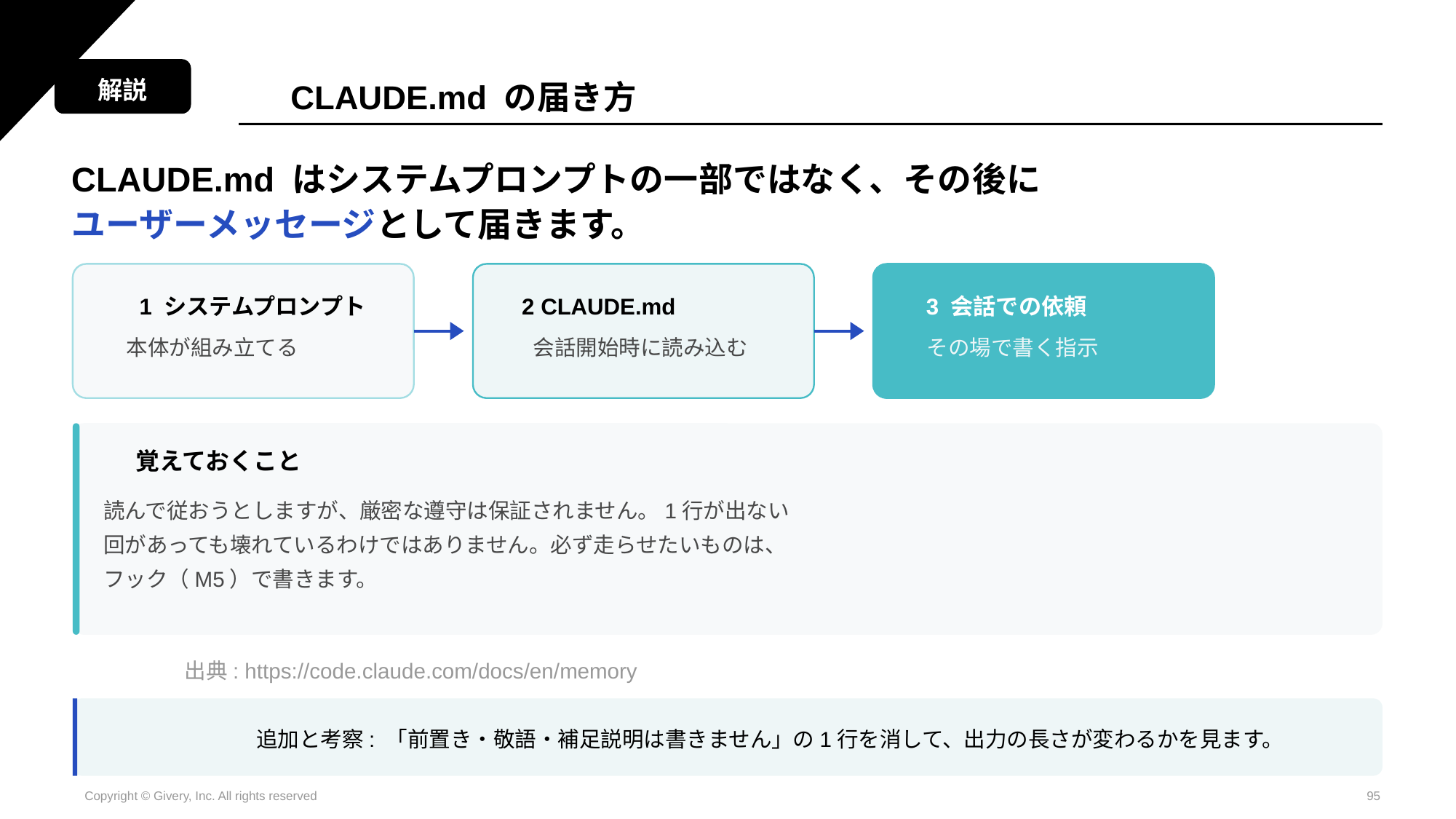

解説
CLAUDE.md の届き方

CLAUDE.md はシステムプロンプトの一部ではなく、その後に
ユーザーメッセージとして届きます。

1 システムプロンプト
2 CLAUDE.md
3 会話での依頼

本体が組み立てる
会話開始時に読み込む
その場で書く指示

覚えておくこと
読んで従おうとしますが、厳密な遵守は保証されません。1行が出ない
回があっても壊れているわけではありません。必ず走らせたいものは、
フック（M5）で書きます。
出典: https://code.claude.com/docs/en/memory

追加と考察: 「前置き・敬語・補足説明は書きません」の1行を消して、出力の長さが変わるかを見ます。
Copyright © Givery, Inc. All rights reserved
95